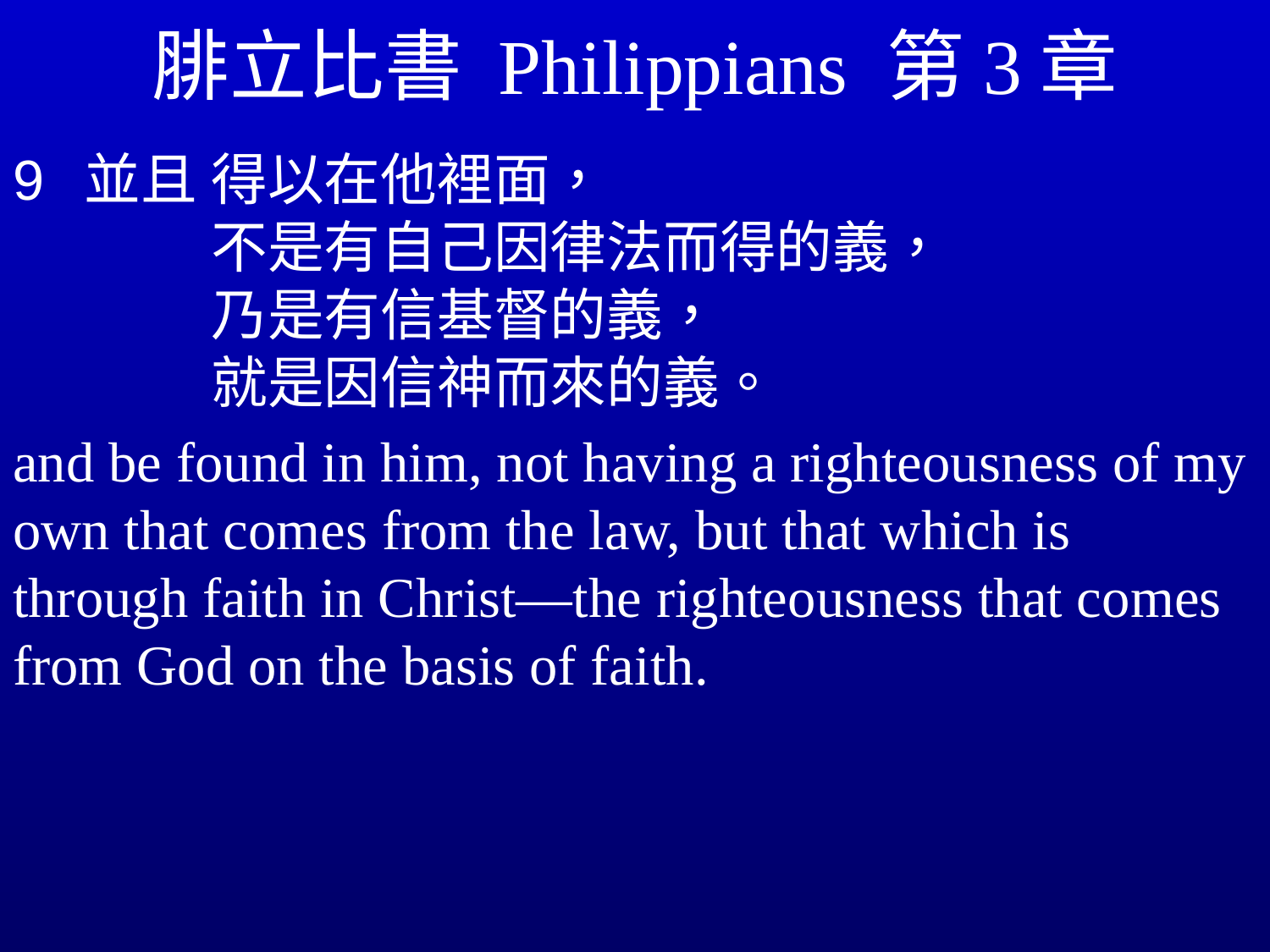

# 腓立比書 Philippians 第3章
並且	得以在他裡面，						不是有自己因律法而得的義，				乃是有信基督的義，					就是因信神而來的義。
and be found in him, not having a righteousness of my own that comes from the law, but that which is through faith in Christ—the righteousness that comes from God on the basis of faith.